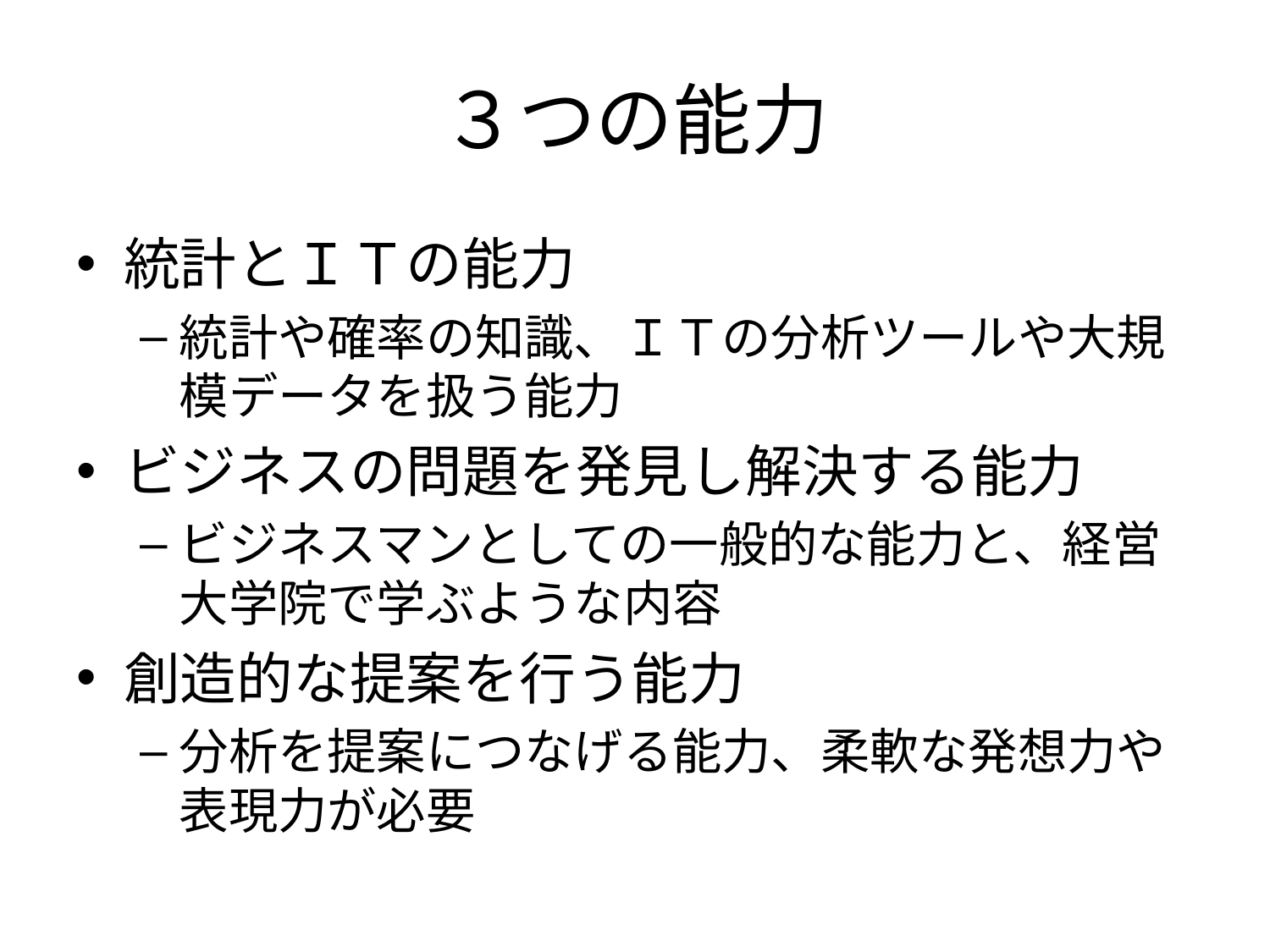

# ３つの能力
統計とＩＴの能力
統計や確率の知識、ＩＴの分析ツールや大規模データを扱う能力
ビジネスの問題を発見し解決する能力
ビジネスマンとしての一般的な能力と、経営大学院で学ぶような内容
創造的な提案を行う能力
分析を提案につなげる能力、柔軟な発想力や表現力が必要